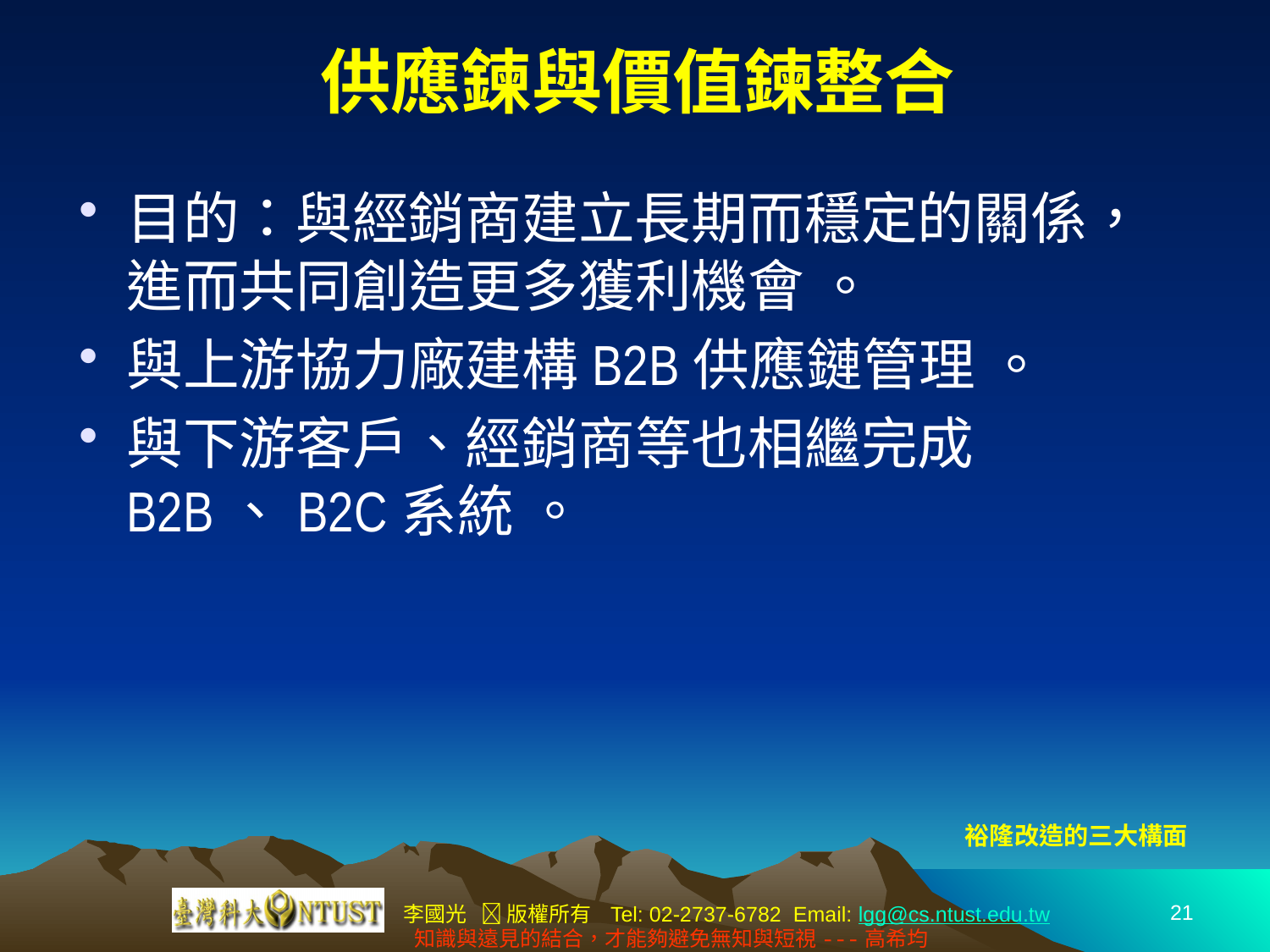

# 供應鍊與價值鍊整合
目的：與經銷商建立長期而穩定的關係，進而共同創造更多獲利機會 。
與上游協力廠建構B2B供應鏈管理 。
與下游客戶、經銷商等也相繼完成B2B、B2C系統 。
裕隆改造的三大構面
21